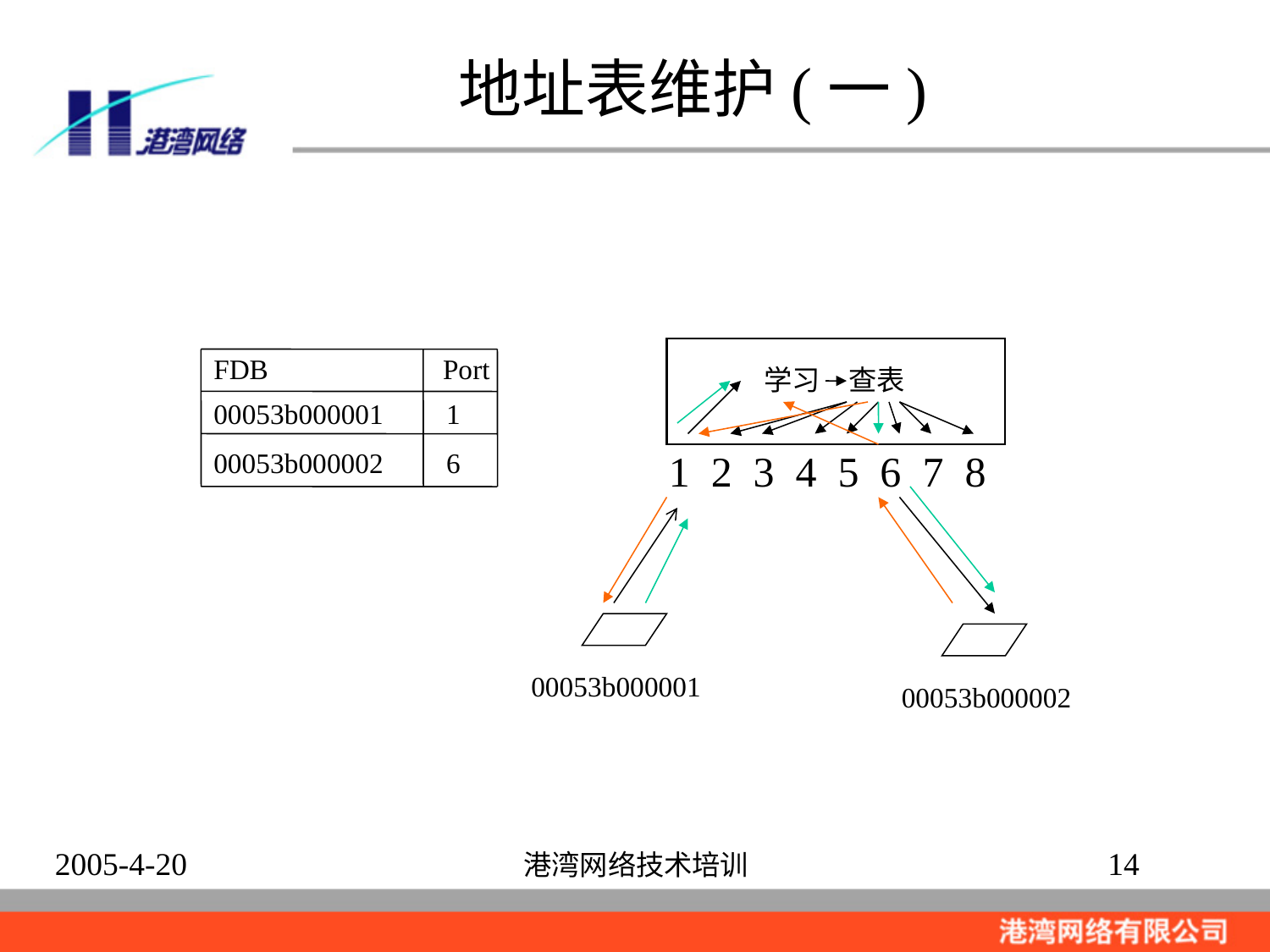

# 地址表维护(一)

FDB                         Port
00053b000001         1

学习
查表

00053b000002         6
1  2  3  4  5  6  7  8

00053b000001
00053b000002